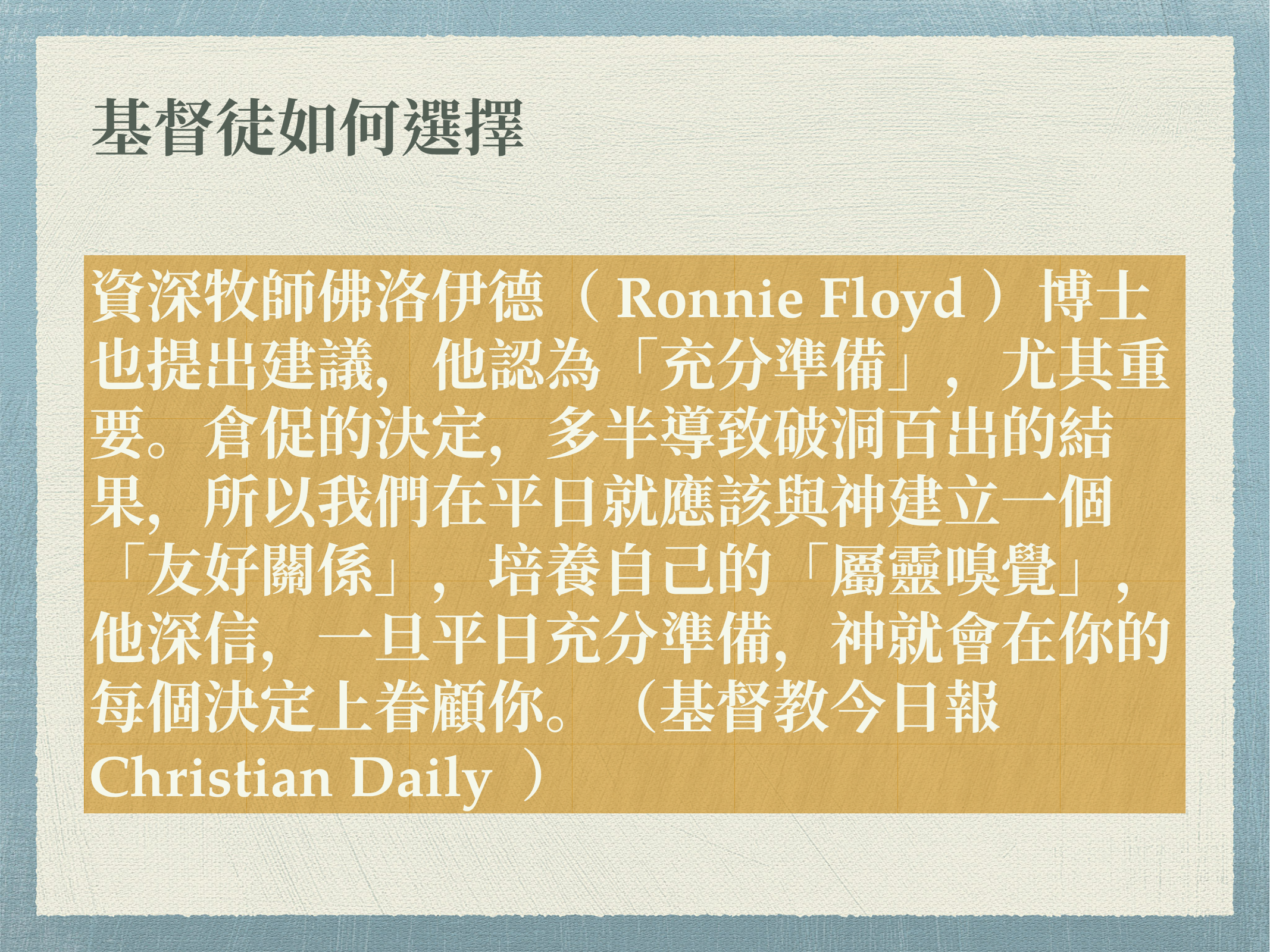

基督徒如何選擇
資深牧師佛洛伊德（Ronnie Floyd）博士也提出建議，他認為「充分準備」，尤其重要。倉促的決定，多半導致破洞百出的結果，所以我們在平日就應該與神建立一個「友好關係」，培養自己的「屬靈嗅覺」，他深信，一旦平日充分準備，神就會在你的每個決定上眷顧你。（基督教今日報 Christian Daily ）